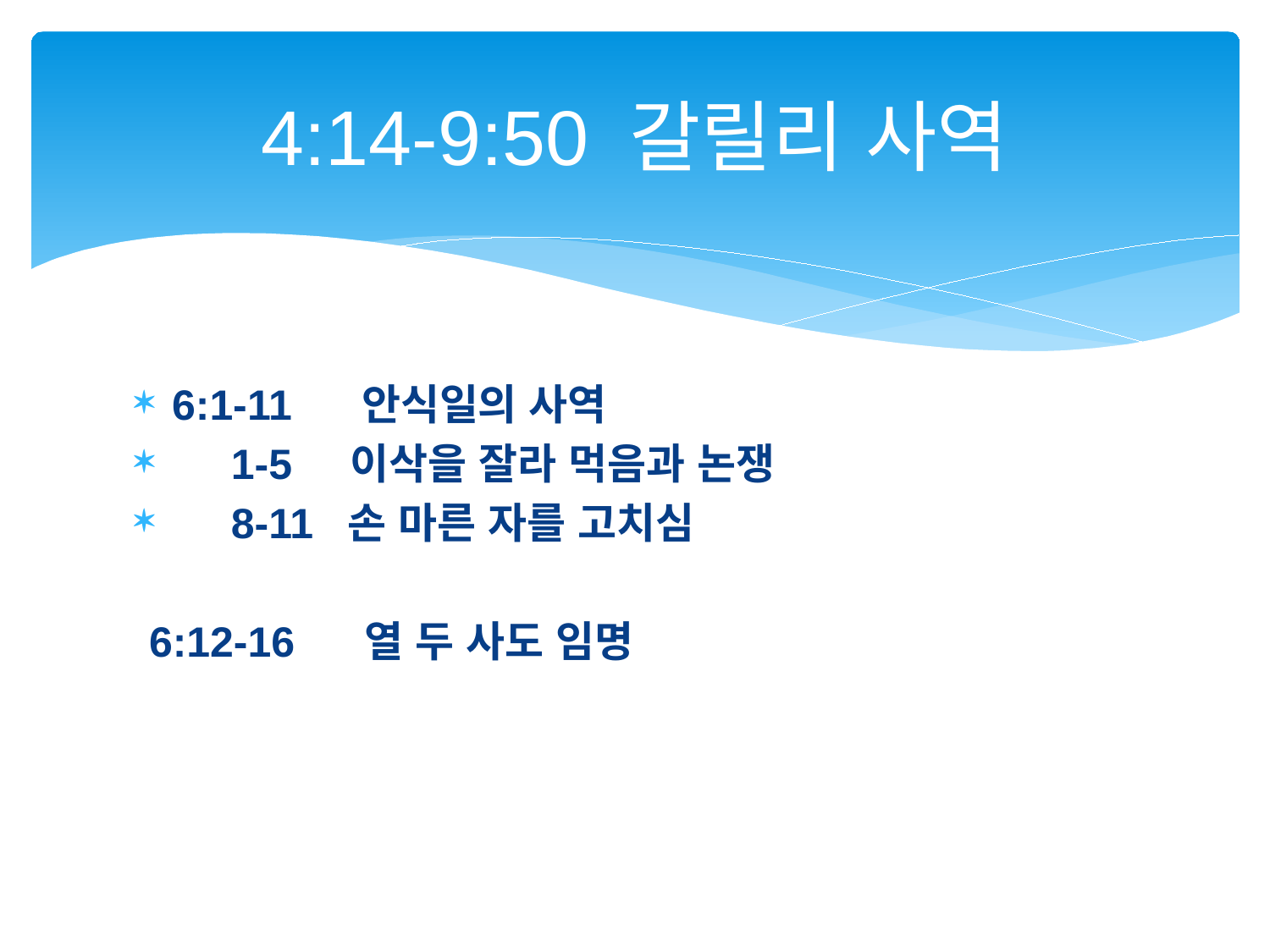

# 4:14-9:50 갈릴리 사역
6:1-11     안식일의 사역
     1-5    이삭을 잘라 먹음과 논쟁
     8-11  손 마른 자를 고치심

6:12-16     열 두 사도 임명